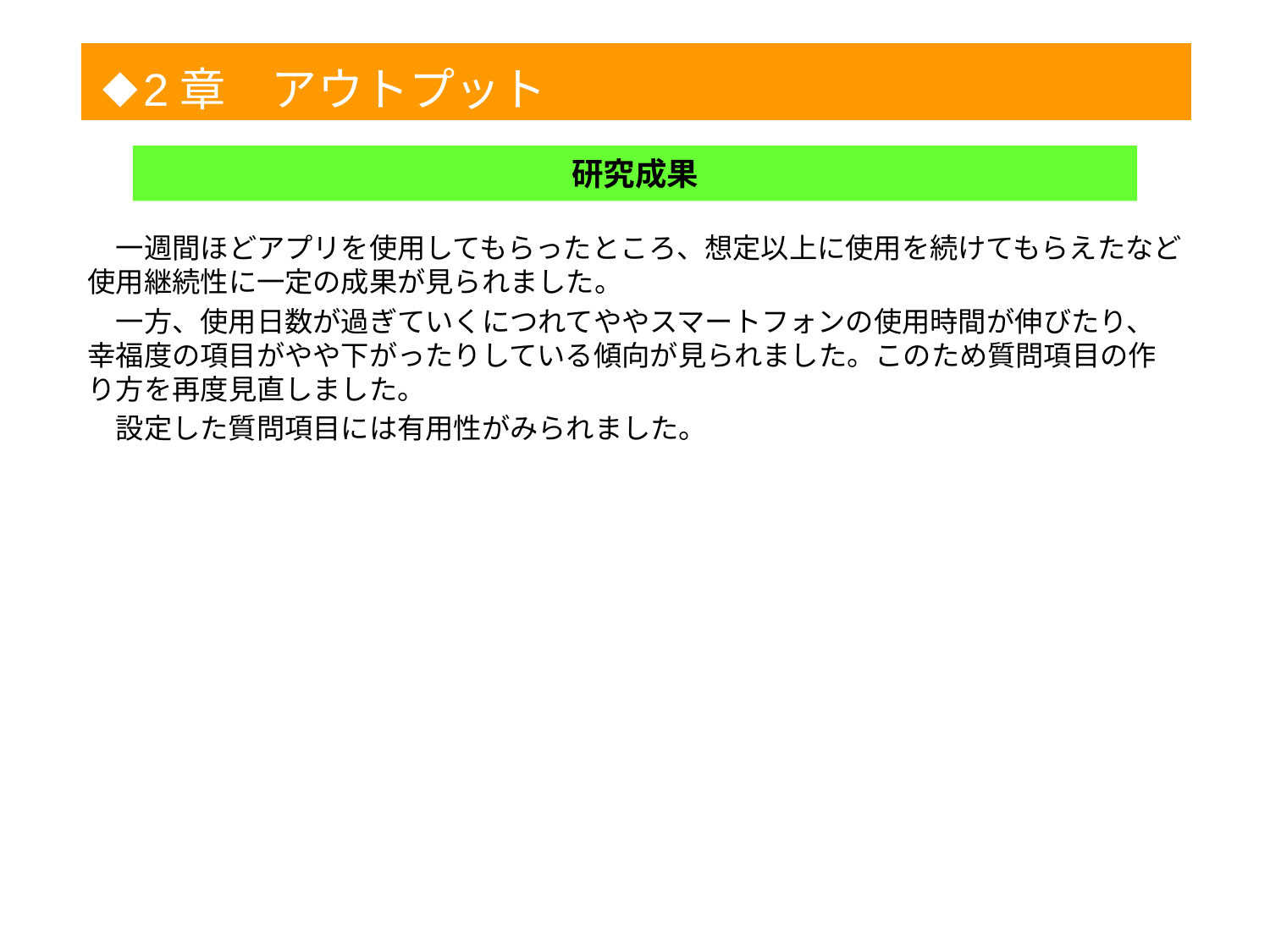

◆
2章　アウトプット
1

研究成果
　一週間ほどアプリを使用してもらったところ、想定以上に使用を続けてもらえたなど使用継続性に一定の成果が見られました。
　一方、使用日数が過ぎていくにつれてややスマートフォンの使用時間が伸びたり、幸福度の項目がやや下がったりしている傾向が見られました。このため質問項目の作り方を再度見直しました。
　設定した質問項目には有用性がみられました。